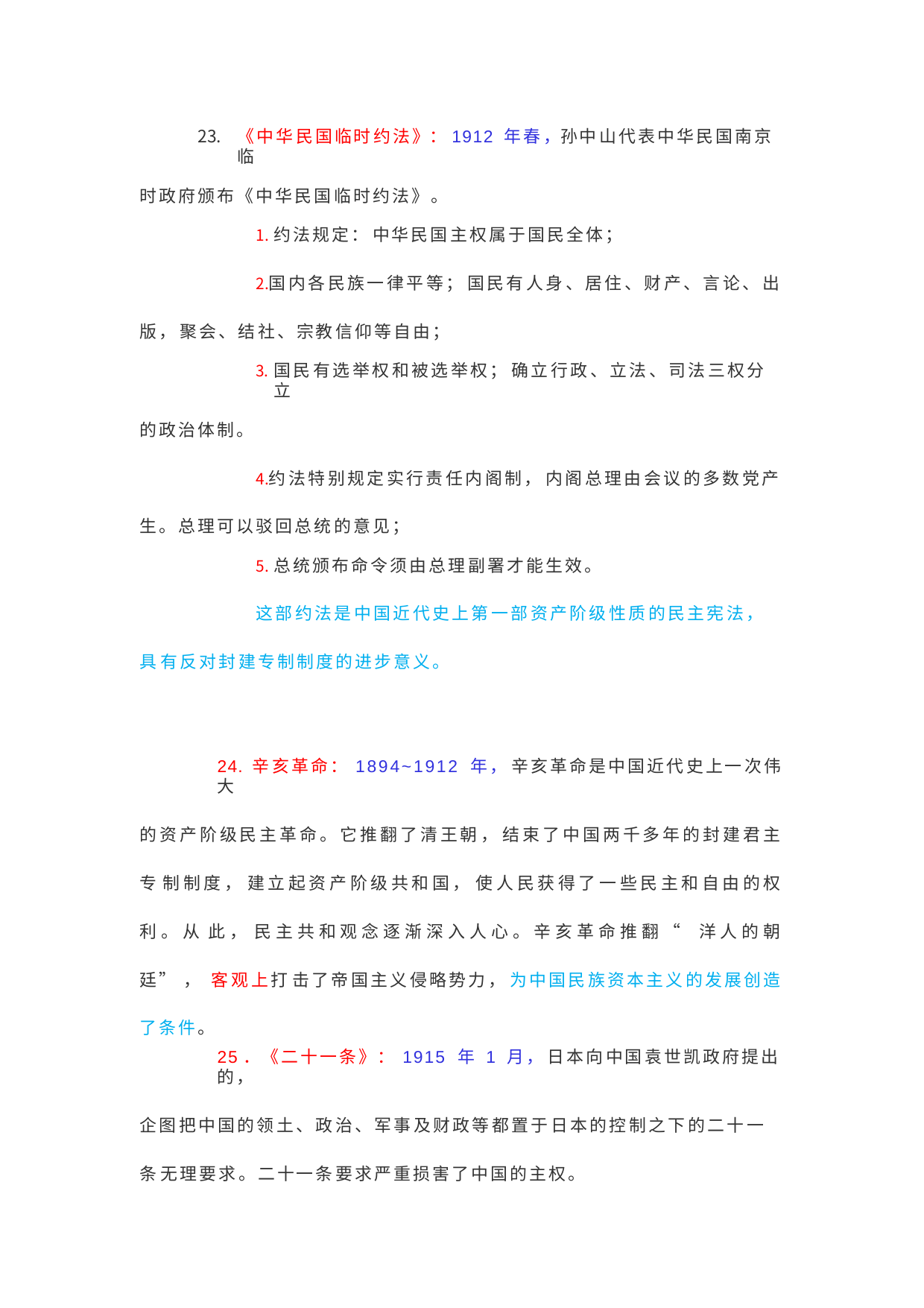

《中华民国临时约法》：1912 年春，孙中山代表中华民国南京临

时政府颁布《中华民国临时约法》。

约法规定： 中华民国主权属于国民全体；
国内各民族一律平等； 国民有人身、居住、财产、言论、出 版， 聚会、结社、宗教信仰等自由；

国民有选举权和被选举权； 确立行政、立法、司法三权分立

的政治体制。
约法特别规定实行责任内阁制， 内阁总理由会议的多数党产 生。总理可以驳回总统的意见；

总统颁布命令须由总理副署才能生效。
这部约法是中国近代史上第一部资产阶级性质的民主宪法， 具 有反对封建专制制度的进步意义。
24. 辛亥革命： 1894~1912 年， 辛亥革命是中国近代史上一次伟大
的资产阶级民主革命。它推翻了清王朝， 结束了中国两千多年的封建君主专 制制度， 建立起资产阶级共和国， 使人民获得了一些民主和自由的权利。从 此， 民主共和观念逐渐深入人心。辛亥革命推翻“ 洋人的朝廷”， 客观上打 击了帝国主义侵略势力， 为中国民族资本主义的发展创造了条件。
25．《二十一条》： 1915 年 1 月， 日本向中国袁世凯政府提出的，
企图把中国的领土、政治、军事及财政等都置于日本的控制之下的二十一条 无理要求。二十一条要求严重损害了中国的主权。